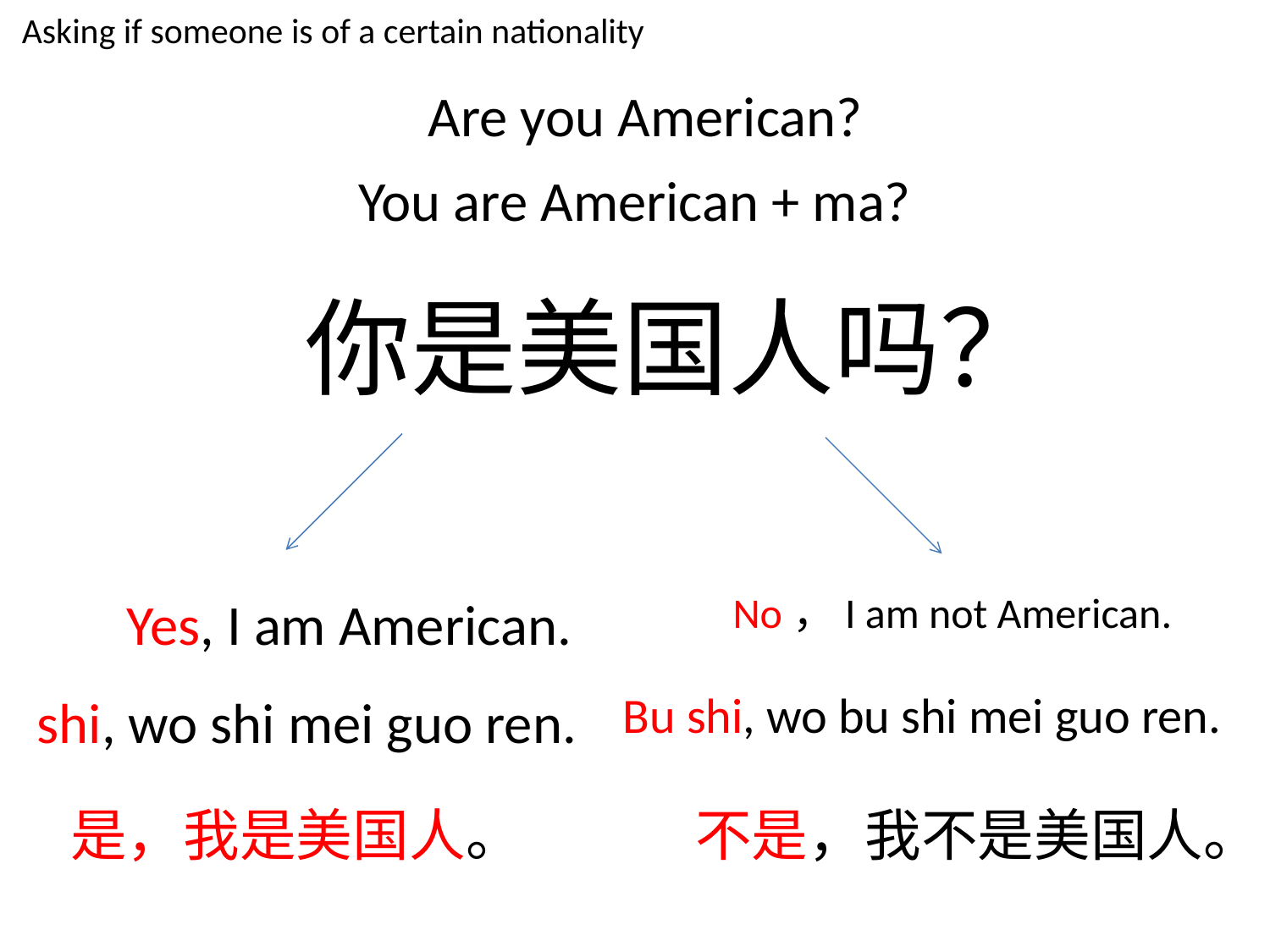

# Asking if someone is of a certain nationality
Are you American?
You are American + ma?
你是美国人吗？
No，I am not American.
Yes, I am American.
Bu shi, wo bu shi mei guo ren.
shi, wo shi mei guo ren.
是，我是美国人。
不是，我不是美国人。